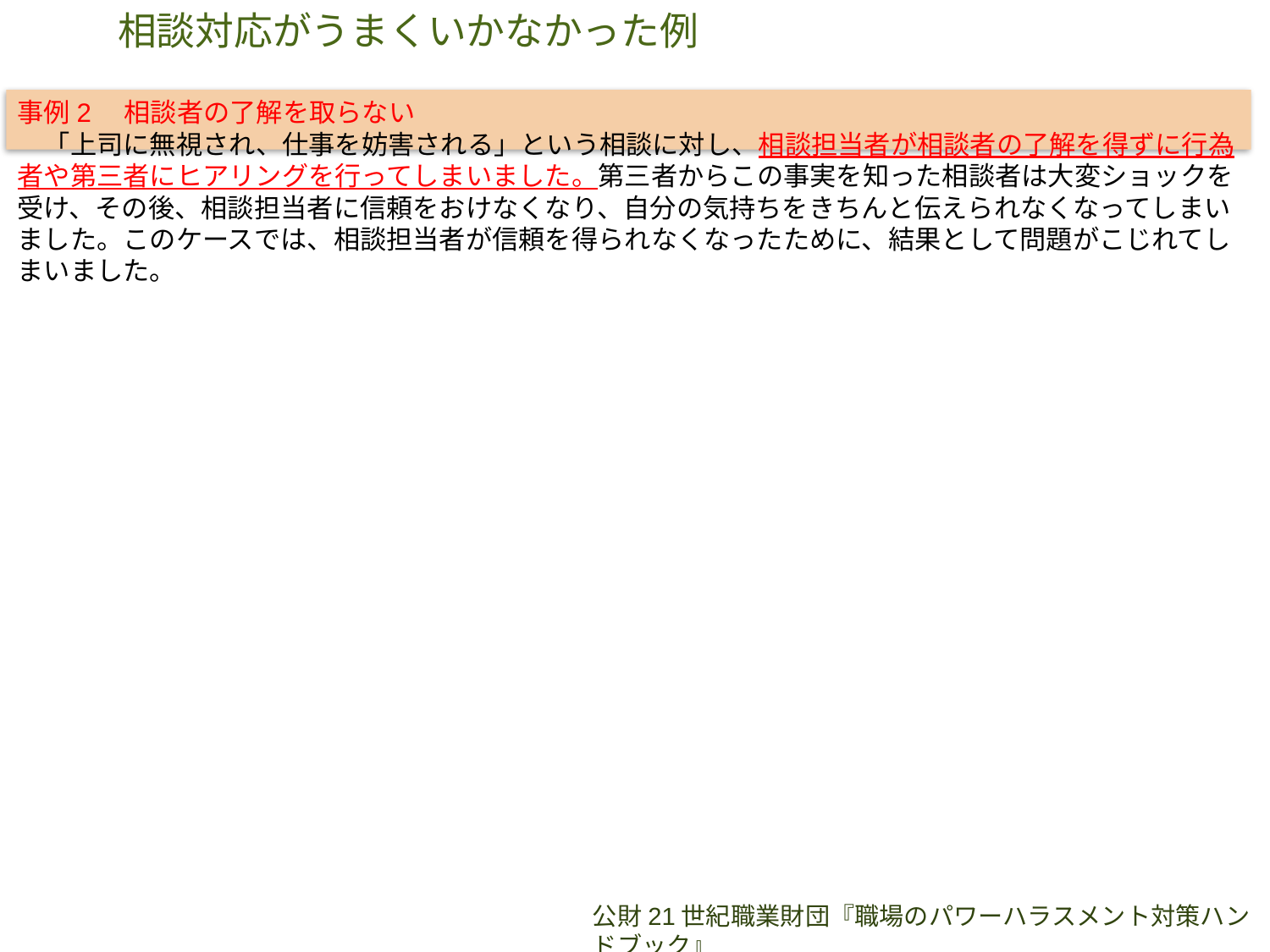

相談対応がうまくいかなかった例
事例2　相談者の了解を取らない
　「上司に無視され、仕事を妨害される」という相談に対し、相談担当者が相談者の了解を得ずに行為者や第三者にヒアリングを行ってしまいました。第三者からこの事実を知った相談者は大変ショックを受け、その後、相談担当者に信頼をおけなくなり、自分の気持ちをきちんと伝えられなくなってしまいました。このケースでは、相談担当者が信頼を得られなくなったために、結果として問題がこじれてしまいました。

公財21世紀職業財団『職場のパワーハラスメント対策ハンドブック』